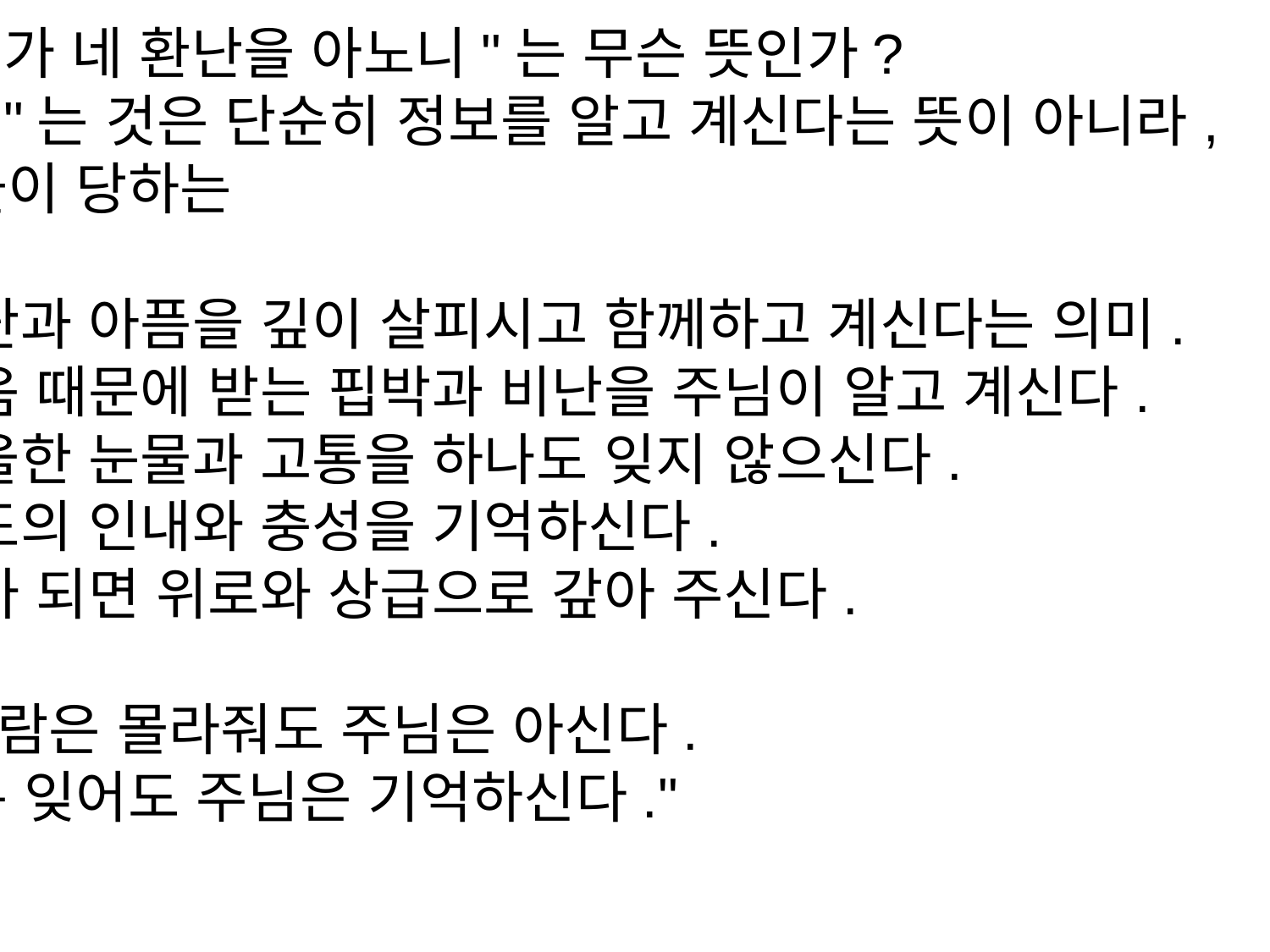

1) "내가 네 환난을 아노니"는 무슨 뜻인가?
"안다"는 것은 단순히 정보를 알고 계신다는 뜻이 아니라, 성도들이 당하는

☛고난과 아픔을 깊이 살피시고 함께하고 계신다는 의미.
☛믿음 때문에 받는 핍박과 비난을 주님이 알고 계신다.
☛억울한 눈물과 고통을 하나도 잊지 않으신다.
☛성도의 인내와 충성을 기억하신다.
☛때가 되면 위로와 상급으로 갚아 주신다.

◇ "사람은 몰라줘도 주님은 아신다.
사람은 잊어도 주님은 기억하신다."